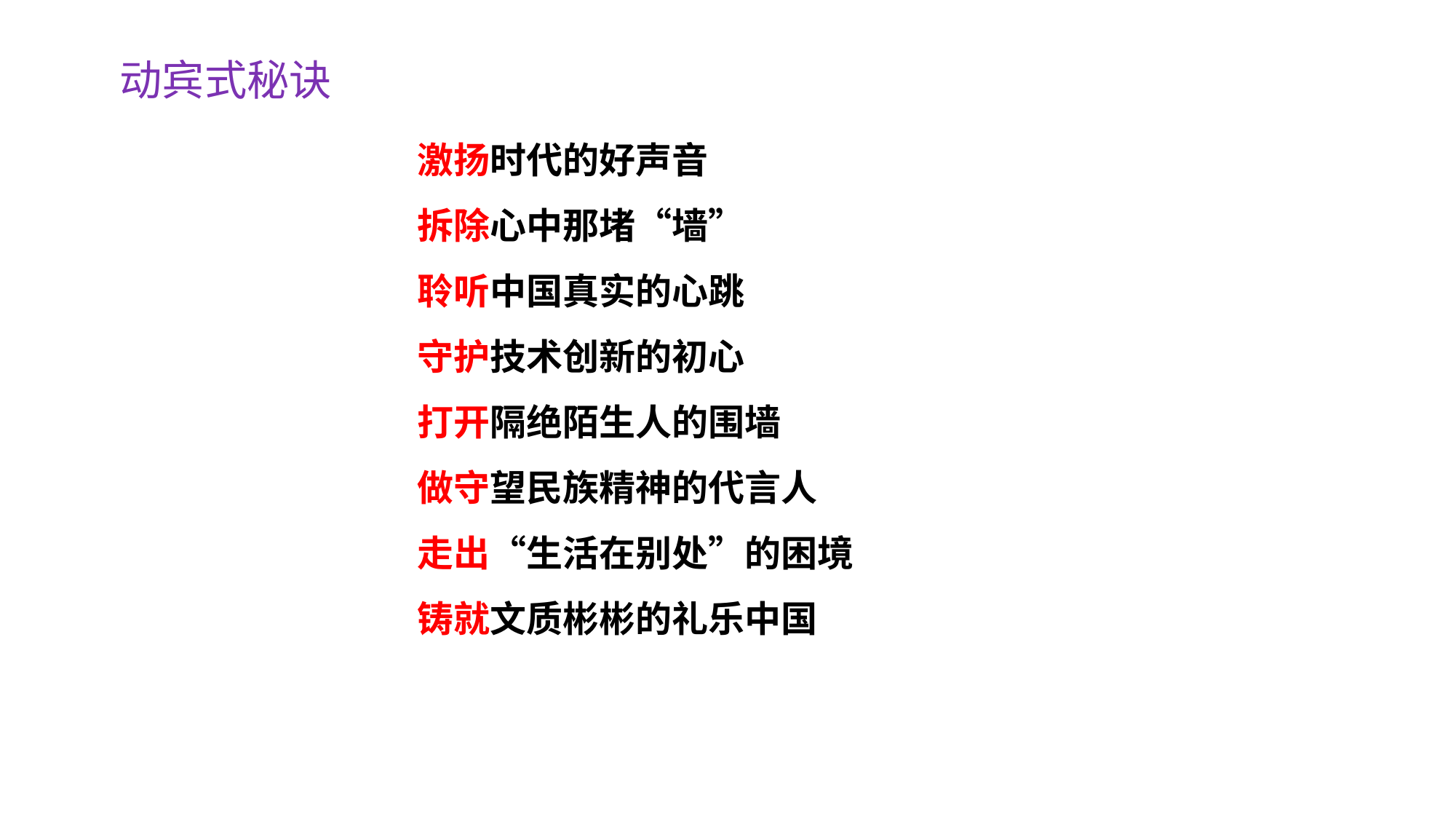

动宾式秘诀
激扬时代的好声音
拆除心中那堵“墙”
聆听中国真实的心跳
守护技术创新的初心
打开隔绝陌生人的围墙
做守望民族精神的代言人
走出“生活在别处”的困境
铸就文质彬彬的礼乐中国